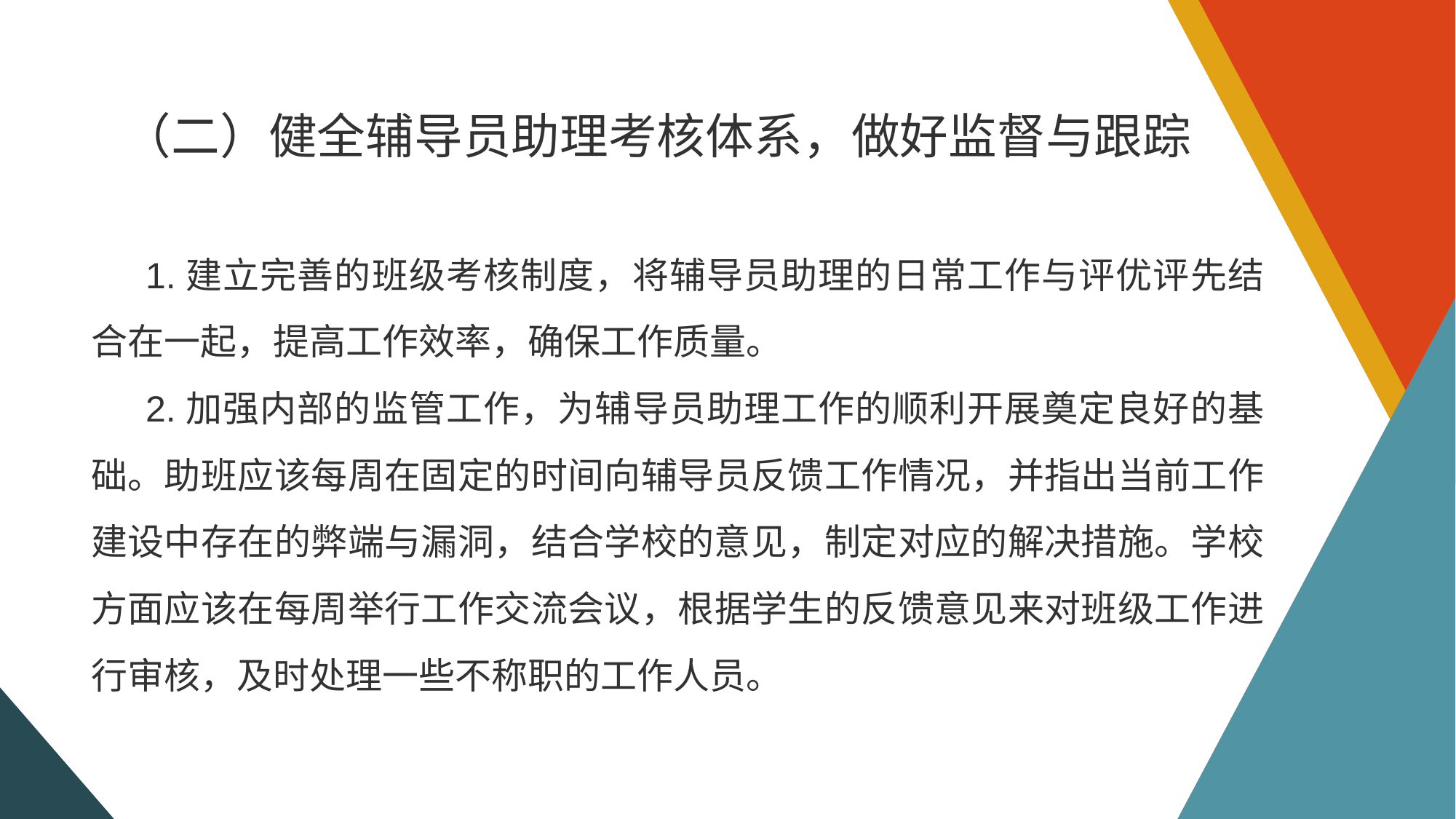

（二）健全辅导员助理考核体系，做好监督与跟踪

1.建立完善的班级考核制度，将辅导员助理的日常工作与评优评先结合在一起，提高工作效率，确保工作质量。
2.加强内部的监管工作，为辅导员助理工作的顺利开展奠定良好的基础。助班应该每周在固定的时间向辅导员反馈工作情况，并指出当前工作建设中存在的弊端与漏洞，结合学校的意见，制定对应的解决措施。学校方面应该在每周举行工作交流会议，根据学生的反馈意见来对班级工作进行审核，及时处理一些不称职的工作人员。